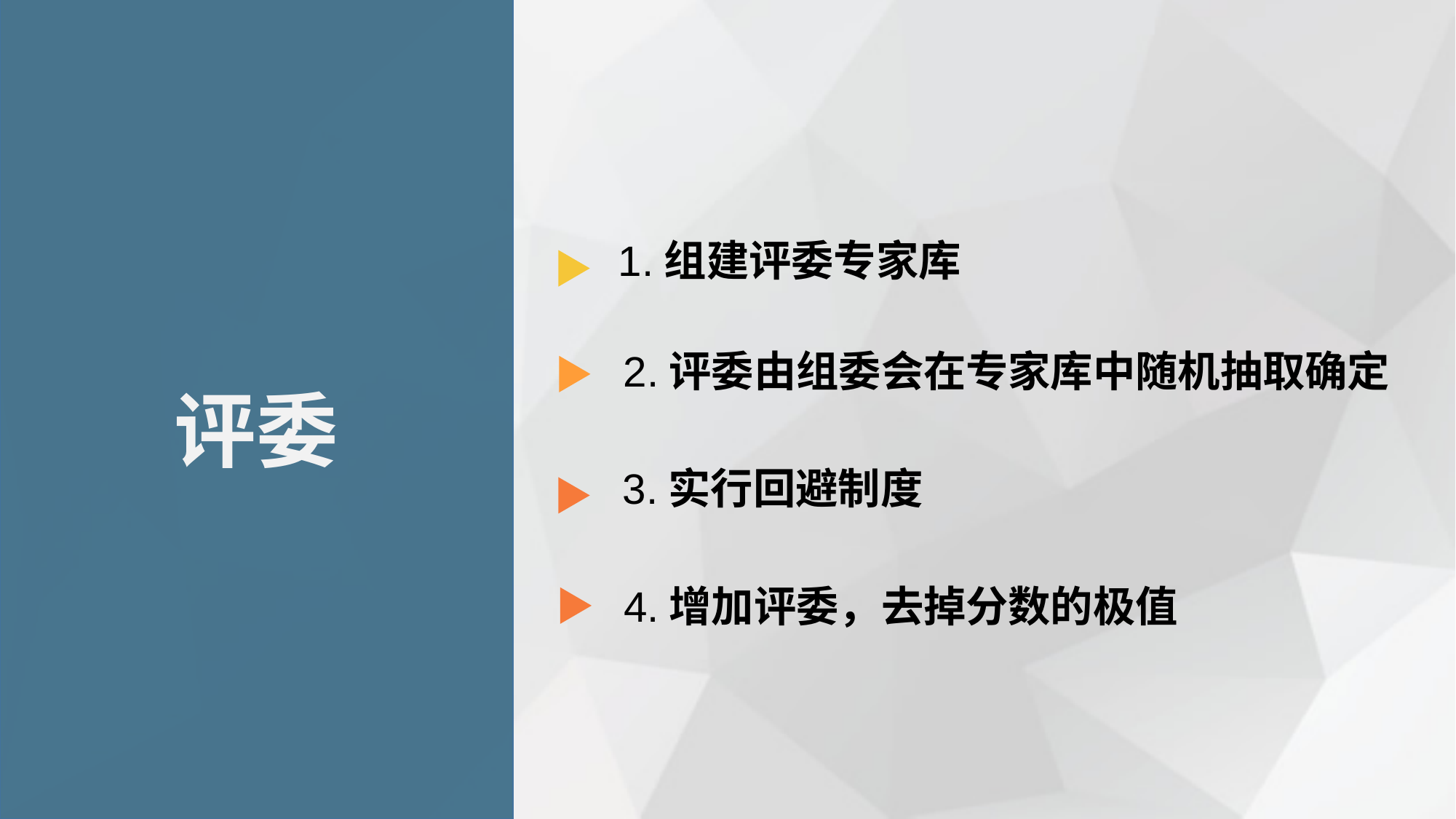

1.组建评委专家库

2.评委由组委会在专家库中随机抽取确定

评委
3.实行回避制度

4.增加评委，去掉分数的极值